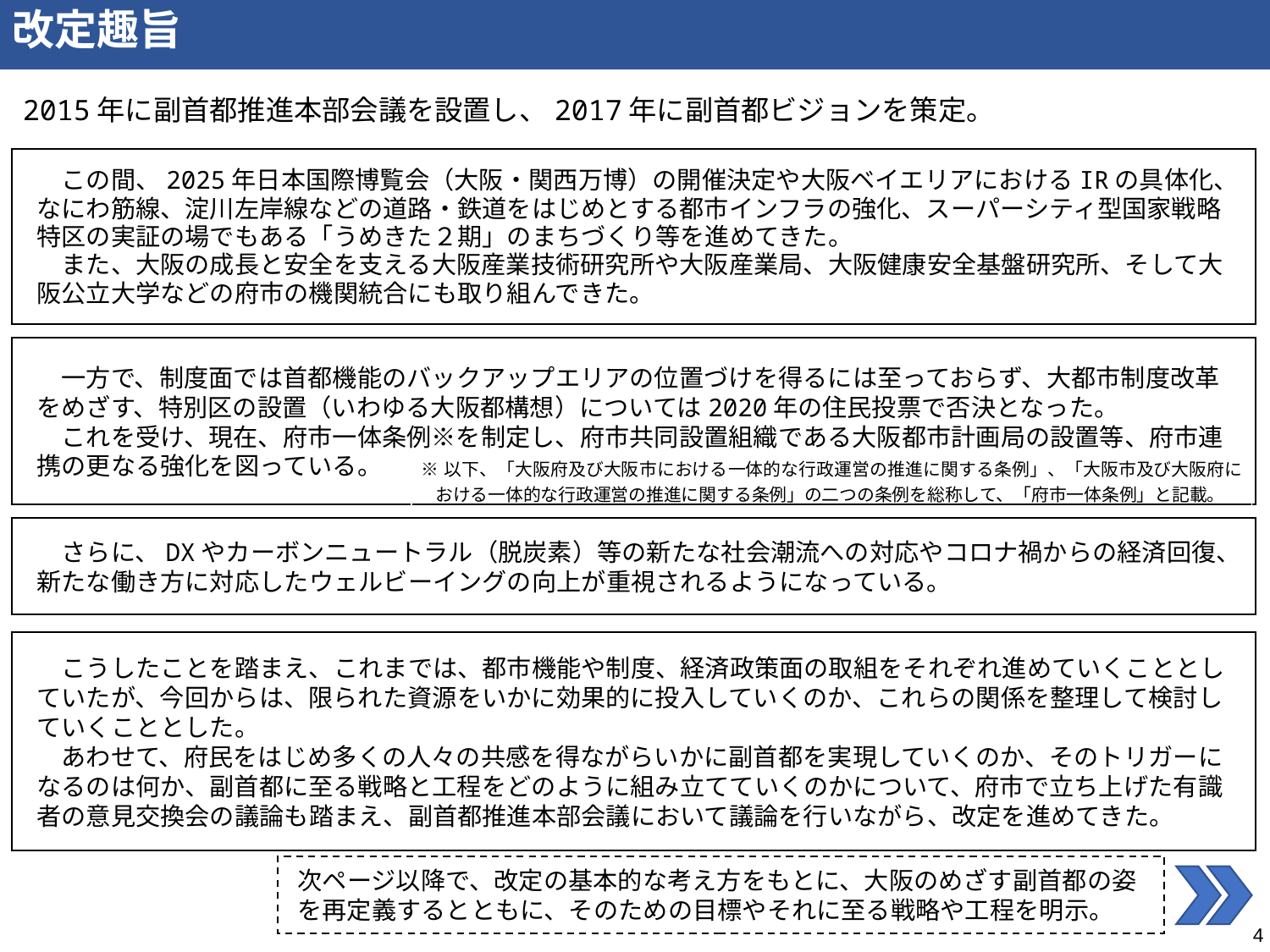

改定趣旨
2015年に副首都推進本部会議を設置し、2017年に副首都ビジョンを策定。
　この間、2025年日本国際博覧会（大阪・関西万博）の開催決定や大阪ベイエリアにおけるIRの具体化、なにわ筋線、淀川左岸線などの道路・鉄道をはじめとする都市インフラの強化、スーパーシティ型国家戦略特区の実証の場でもある「うめきた２期」のまちづくり等を進めてきた。
　また、大阪の成長と安全を支える大阪産業技術研究所や大阪産業局、大阪健康安全基盤研究所、そして大阪公立大学などの府市の機関統合にも取り組んできた。
　一方で、制度面では首都機能のバックアップエリアの位置づけを得るには至っておらず、大都市制度改革をめざす、特別区の設置（いわゆる大阪都構想）については2020年の住民投票で否決となった。
　これを受け、現在、府市一体条例※を制定し、府市共同設置組織である大阪都市計画局の設置等、府市連携の更なる強化を図っている。
| ※以下、「大阪府及び大阪市における一体的な行政運営の推進に関する条例」、「大阪市及び大阪府における一体的な行政運営の推進に関する条例」の二つの条例を総称して、「府市一体条例」と記載。 |
| --- |
　さらに、DXやカーボンニュートラル（脱炭素）等の新たな社会潮流への対応やコロナ禍からの経済回復、新たな働き方に対応したウェルビーイングの向上が重視されるようになっている。
　こうしたことを踏まえ、これまでは、都市機能や制度、経済政策面の取組をそれぞれ進めていくこととしていたが、今回からは、限られた資源をいかに効果的に投入していくのか、これらの関係を整理して検討していくこととした。
　あわせて、府民をはじめ多くの人々の共感を得ながらいかに副首都を実現していくのか、そのトリガーになるのは何か、副首都に至る戦略と工程をどのように組み立てていくのかについて、府市で立ち上げた有識者の意見交換会の議論も踏まえ、副首都推進本部会議において議論を行いながら、改定を進めてきた。
次ページ以降で、改定の基本的な考え方をもとに、大阪のめざす副首都の姿を再定義するとともに、そのための目標やそれに至る戦略や工程を明示。

4